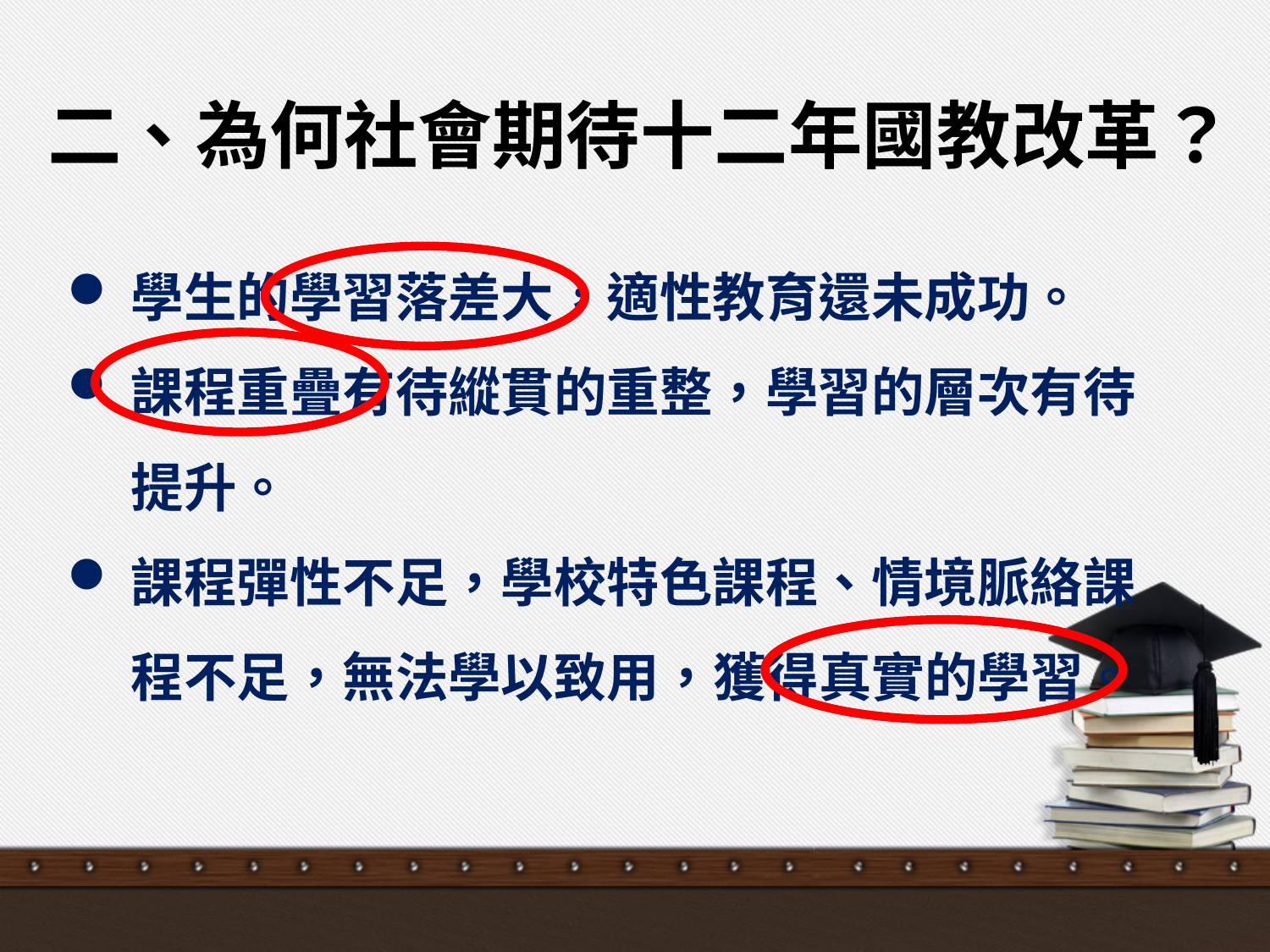

二、為何社會期待十二年國教改革？
學生的學習落差大，適性教育還未成功。
課程重疊有待縱貫的重整，學習的層次有待提升。
課程彈性不足，學校特色課程、情境脈絡課程不足，無法學以致用，獲得真實的學習。